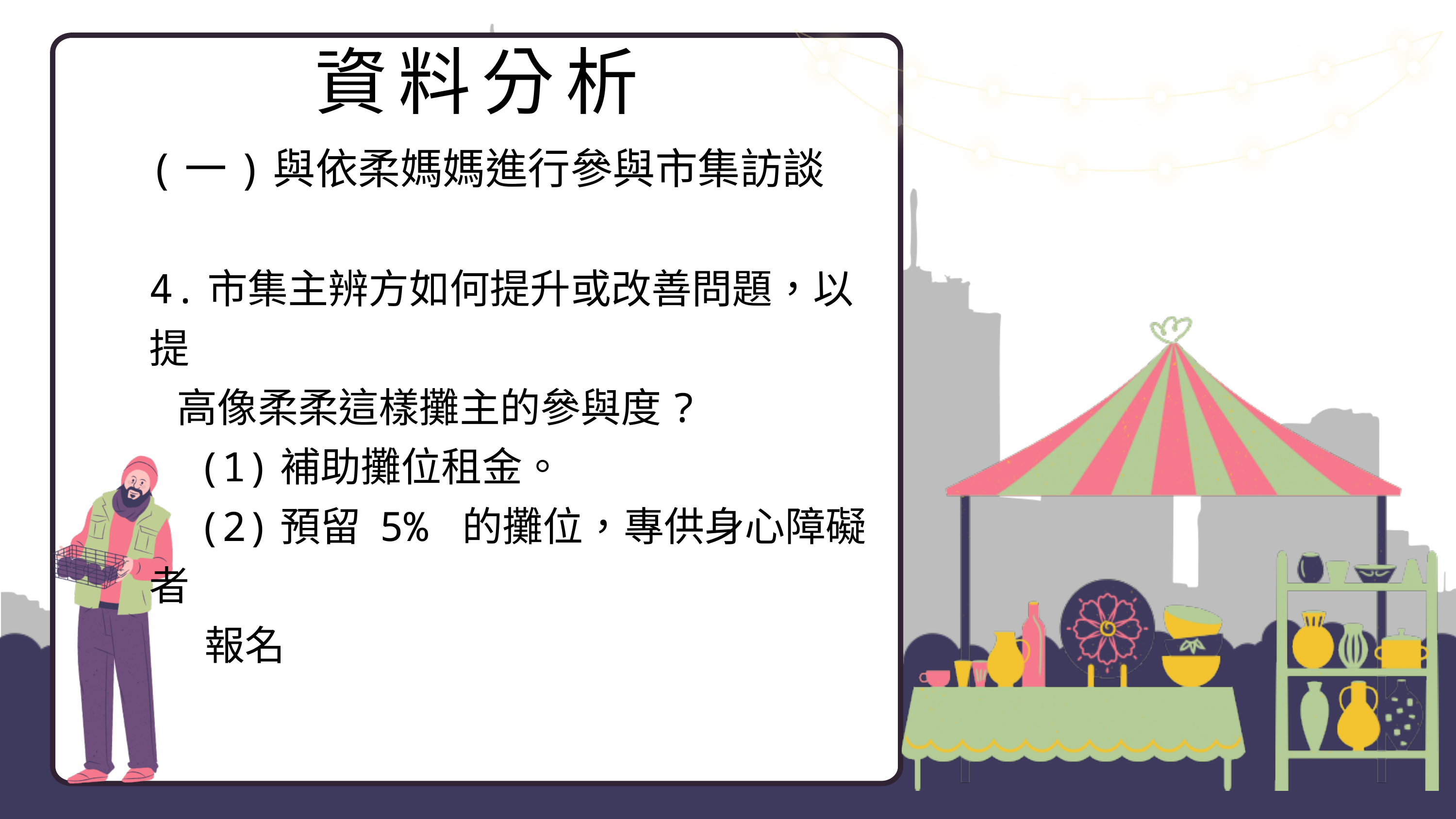

資料分析
(一)與依柔媽媽進行參與市集訪談

4.市集主辨方如何提升或改善問題，以提
  高像柔柔這樣攤主的參與度?
  (1)補助攤位租金。
  (2)預留 5% 的攤位，專供身心障礙者
     報名